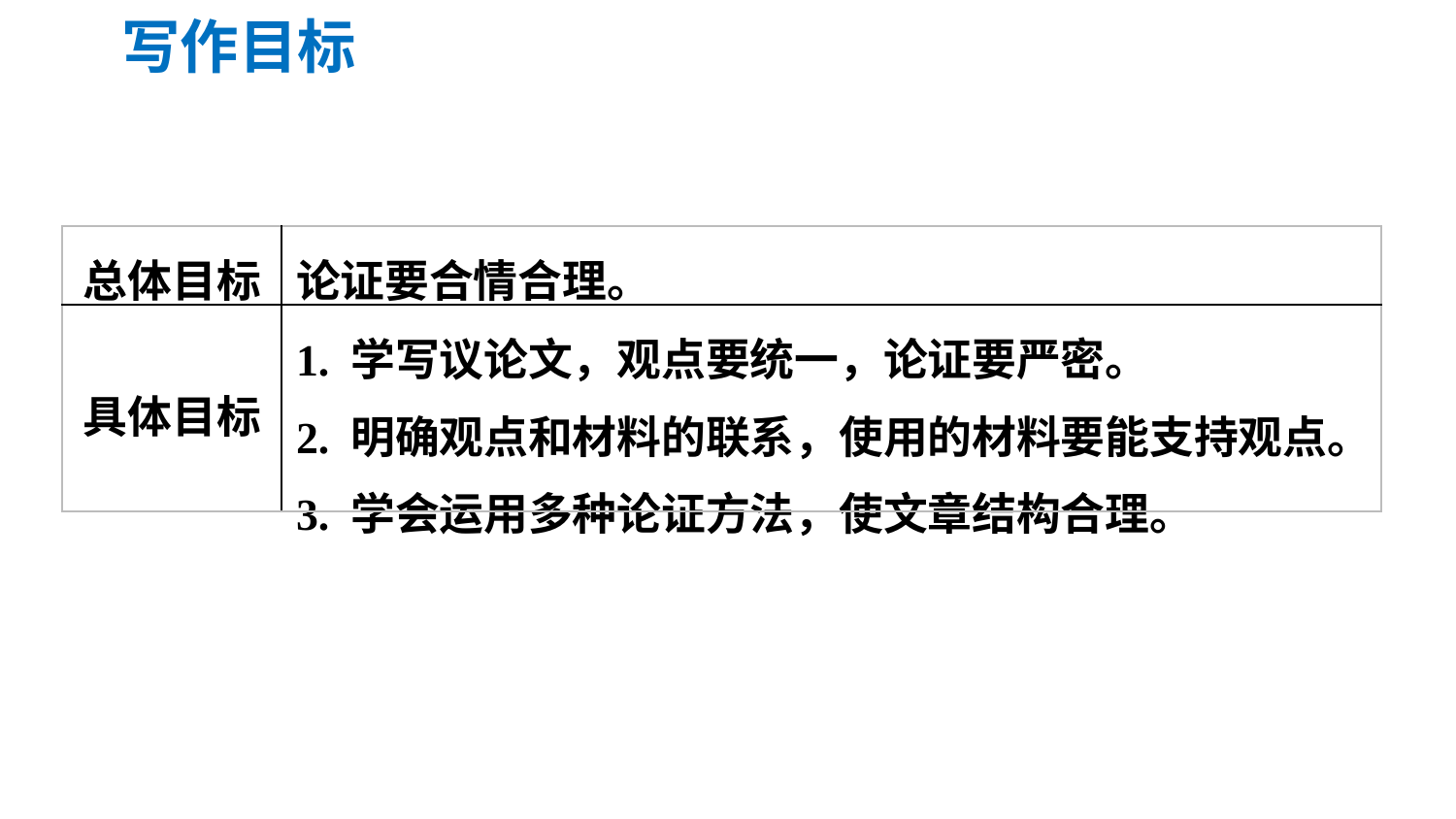

写作目标
| 总体目标 | 论证要合情合理。 |
| --- | --- |
| 具体目标 | 1. 学写议论文，观点要统一，论证要严密。 2. 明确观点和材料的联系，使用的材料要能支持观点。 3. 学会运用多种论证方法，使文章结构合理。 |